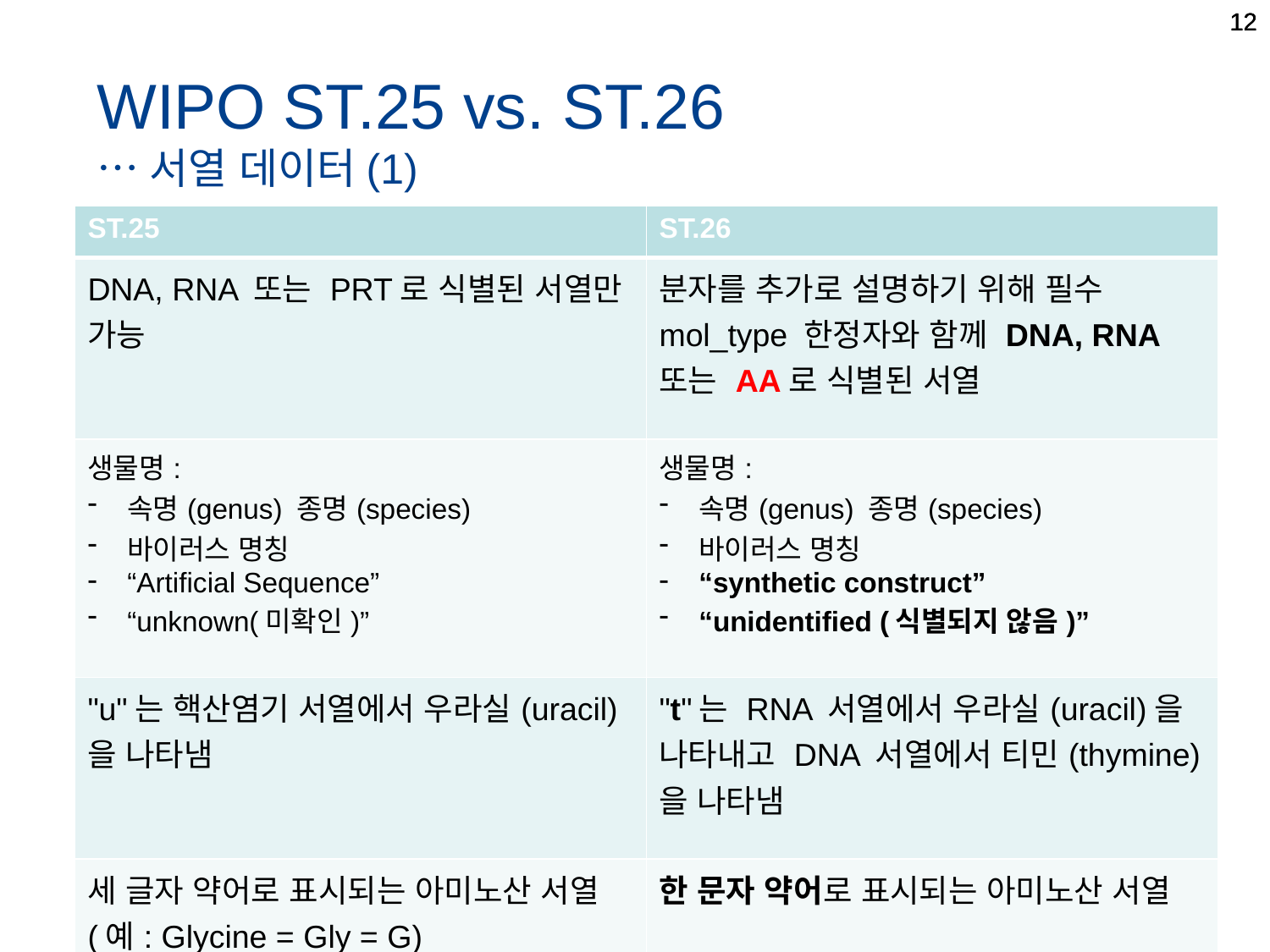

12
12
12
WIPO ST.25 vs. ST.26
…서열 데이터(1)
| ST.25 | ST.26 |
| --- | --- |
| DNA, RNA 또는 PRT로 식별된 서열만 가능 | 분자를 추가로 설명하기 위해 필수 mol\_type 한정자와 함께 DNA, RNA 또는 AA로 식별된 서열 |
| 생물명: 속명(genus) 종명(species) 바이러스 명칭 “Artificial Sequence” “unknown(미확인)” | 생물명: 속명(genus) 종명(species) 바이러스 명칭 “synthetic construct” “unidentified (식별되지 않음)” |
| "u"는 핵산염기 서열에서 우라실(uracil)을 나타냄 | "t"는 RNA 서열에서 우라실(uracil)을 나타내고 DNA 서열에서 티민(thymine)을 나타냄 |
| 세 글자 약어로 표시되는 아미노산 서열(예: Glycine = Gly = G) | 한 문자 약어로 표시되는 아미노산 서열 |